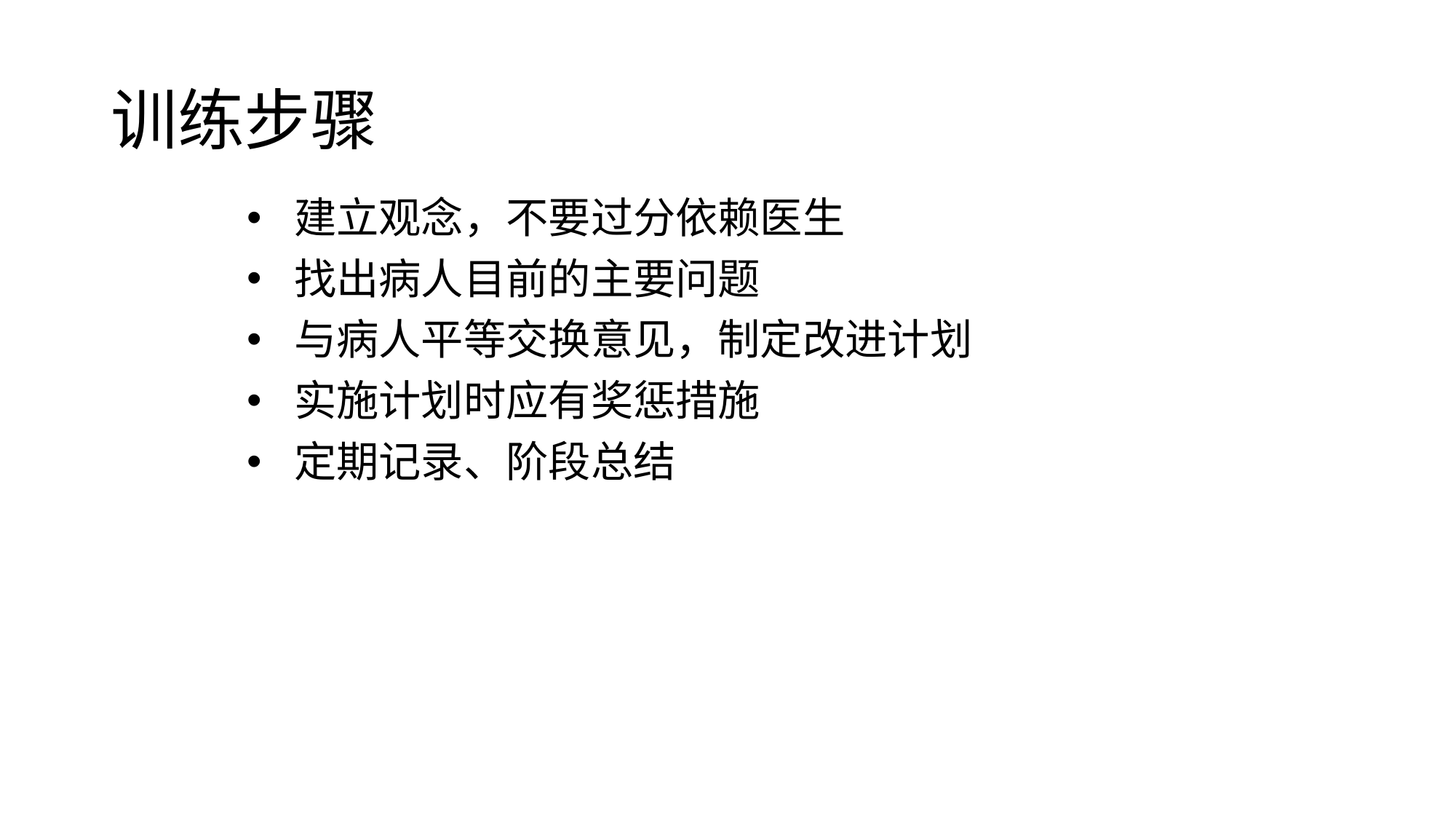

# 训练步骤
 建立观念，不要过分依赖医生
 找出病人目前的主要问题
 与病人平等交换意见，制定改进计划
 实施计划时应有奖惩措施
 定期记录、阶段总结
94